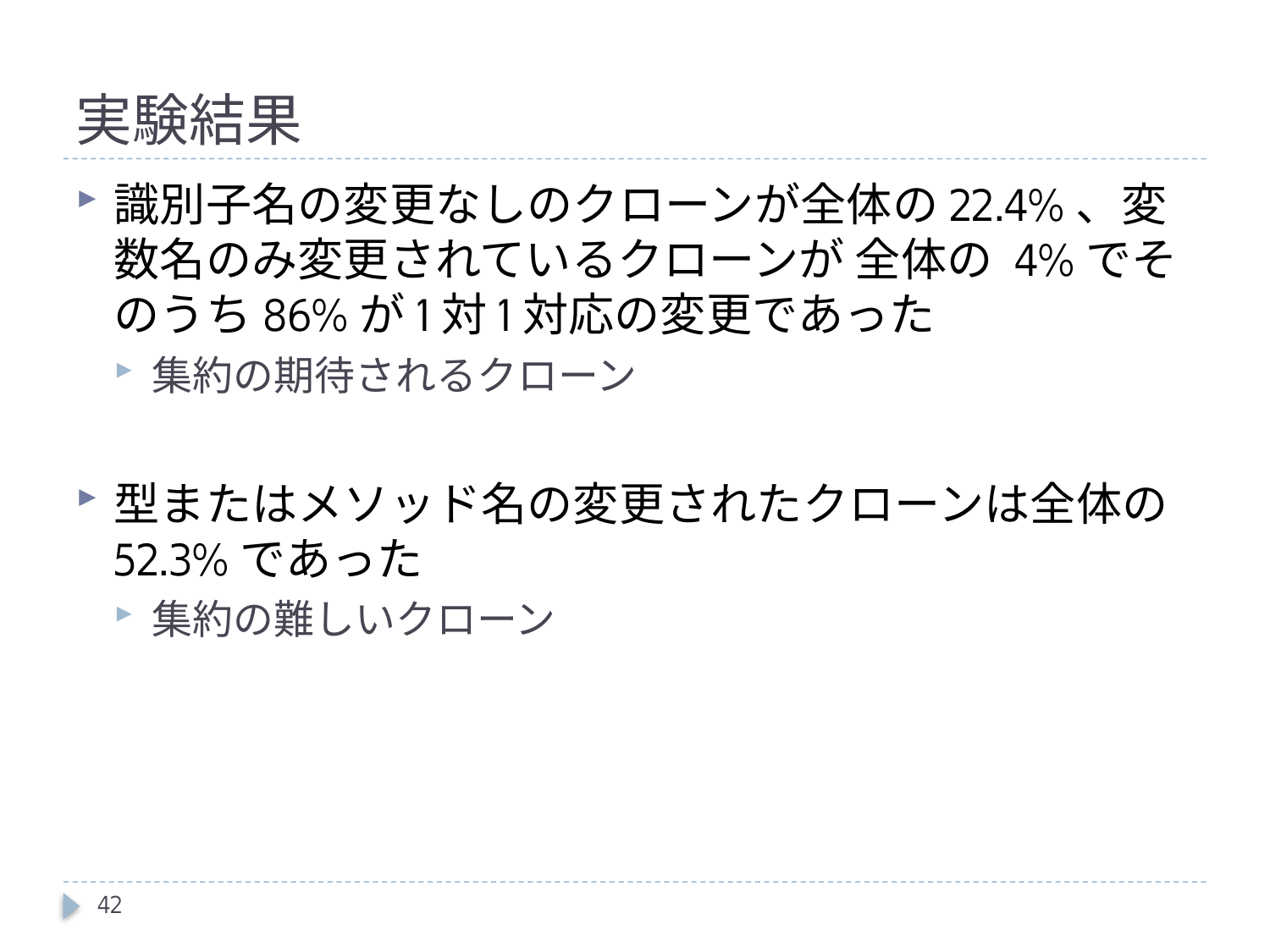

# 実験結果
識別子名の変更なしのクローンが全体の22.4%、変数名のみ変更されているクローンが 全体の 4%でそのうち86%が1対1対応の変更であった
集約の期待されるクローン

型またはメソッド名の変更されたクローンは全体の52.3%であった
集約の難しいクローン
42